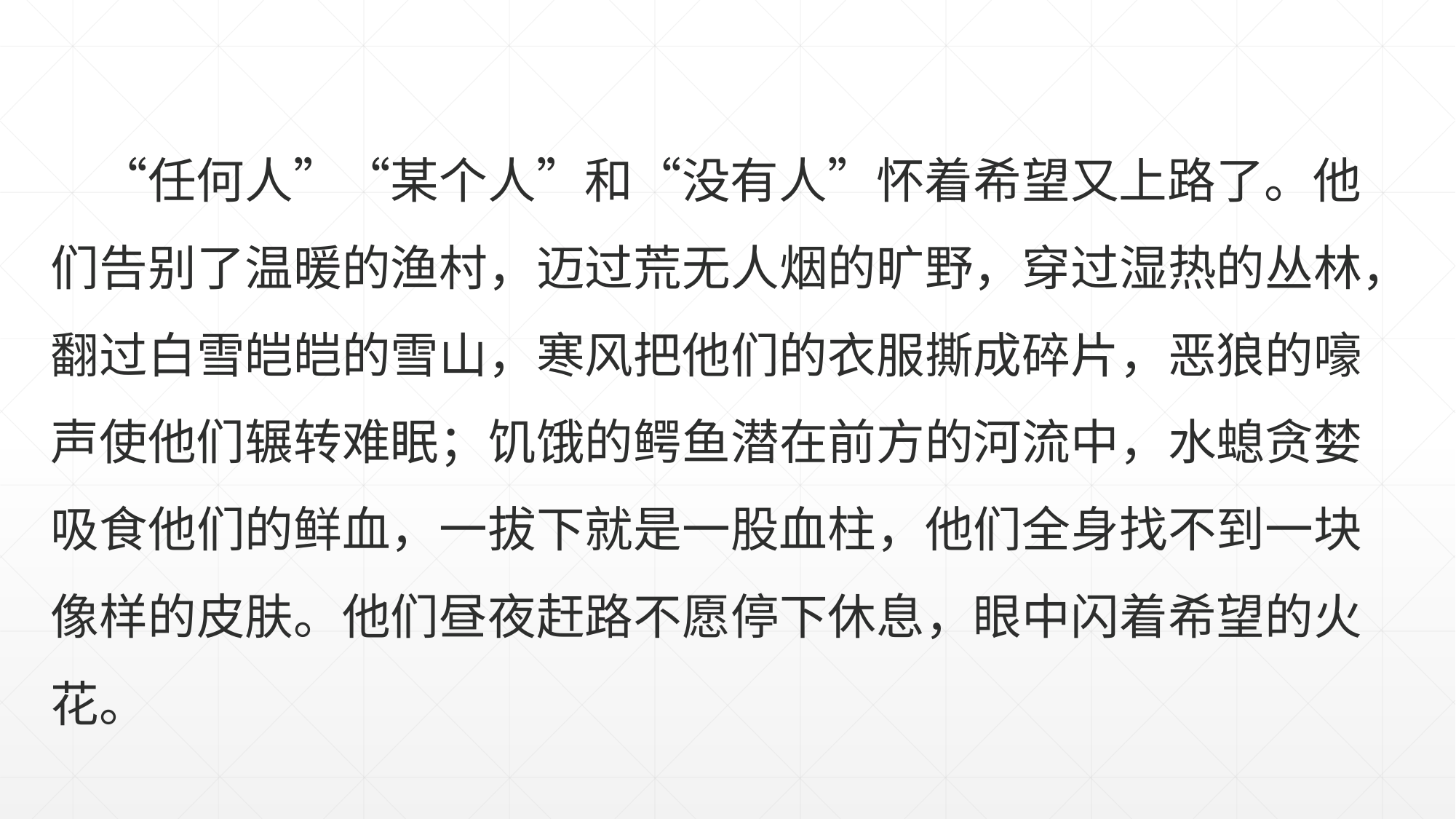

“任何人”“某个人”和“没有人”怀着希望又上路了。他们告别了温暖的渔村，迈过荒无人烟的旷野，穿过湿热的丛林，翻过白雪皑皑的雪山，寒风把他们的衣服撕成碎片，恶狼的嚎声使他们辗转难眠；饥饿的鳄鱼潜在前方的河流中，水螅贪婪吸食他们的鲜血，一拔下就是一股血柱，他们全身找不到一块像样的皮肤。他们昼夜赶路不愿停下休息，眼中闪着希望的火花。